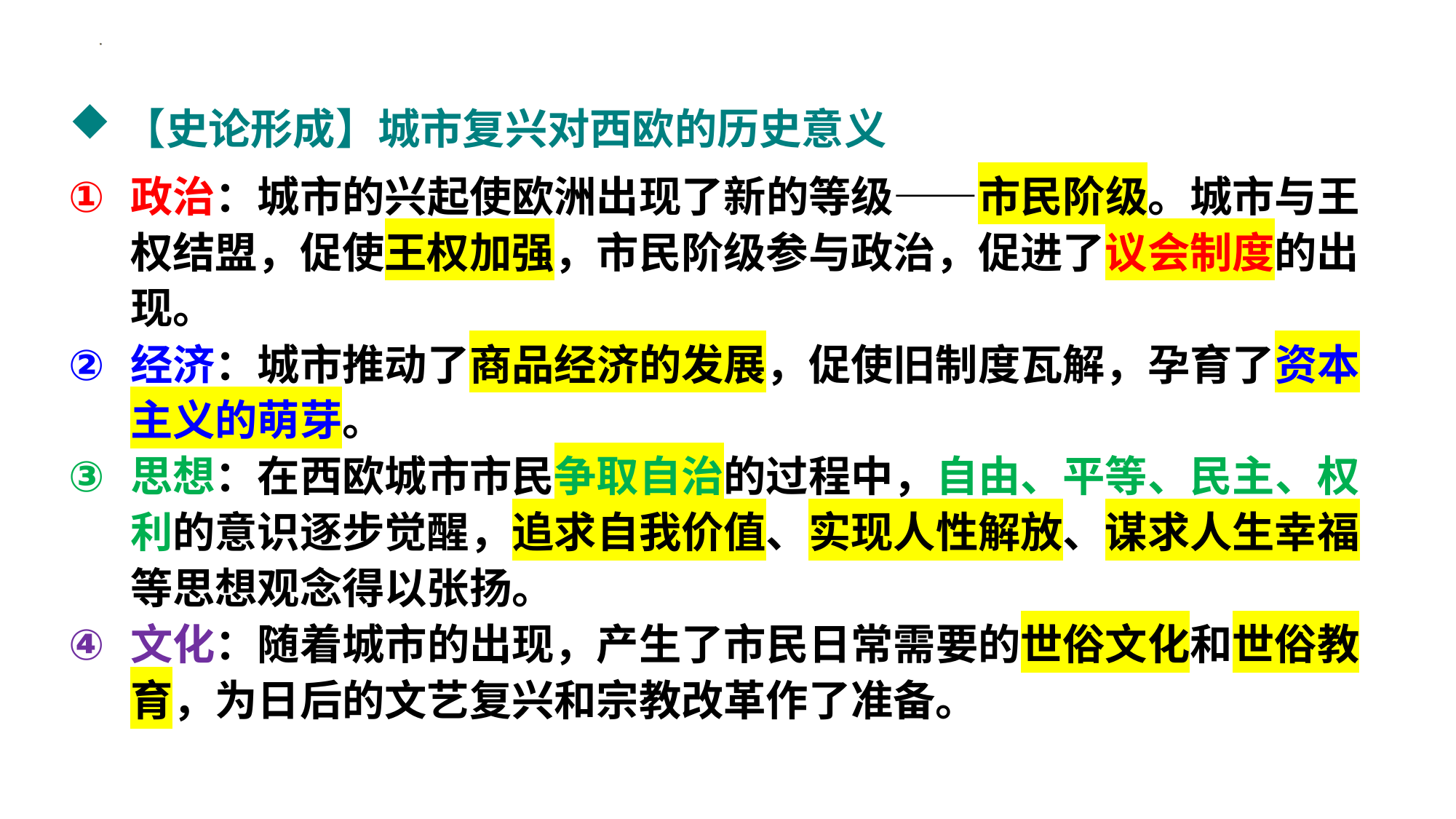

【史论形成】城市复兴对西欧的历史意义
政治：城市的兴起使欧洲出现了新的等级——市民阶级。城市与王权结盟，促使王权加强，市民阶级参与政治，促进了议会制度的出现。
经济：城市推动了商品经济的发展，促使旧制度瓦解，孕育了资本主义的萌芽。
思想：在西欧城市市民争取自治的过程中，自由、平等、民主、权利的意识逐步觉醒，追求自我价值、实现人性解放、谋求人生幸福等思想观念得以张扬。
文化：随着城市的出现，产生了市民日常需要的世俗文化和世俗教育，为日后的文艺复兴和宗教改革作了准备。